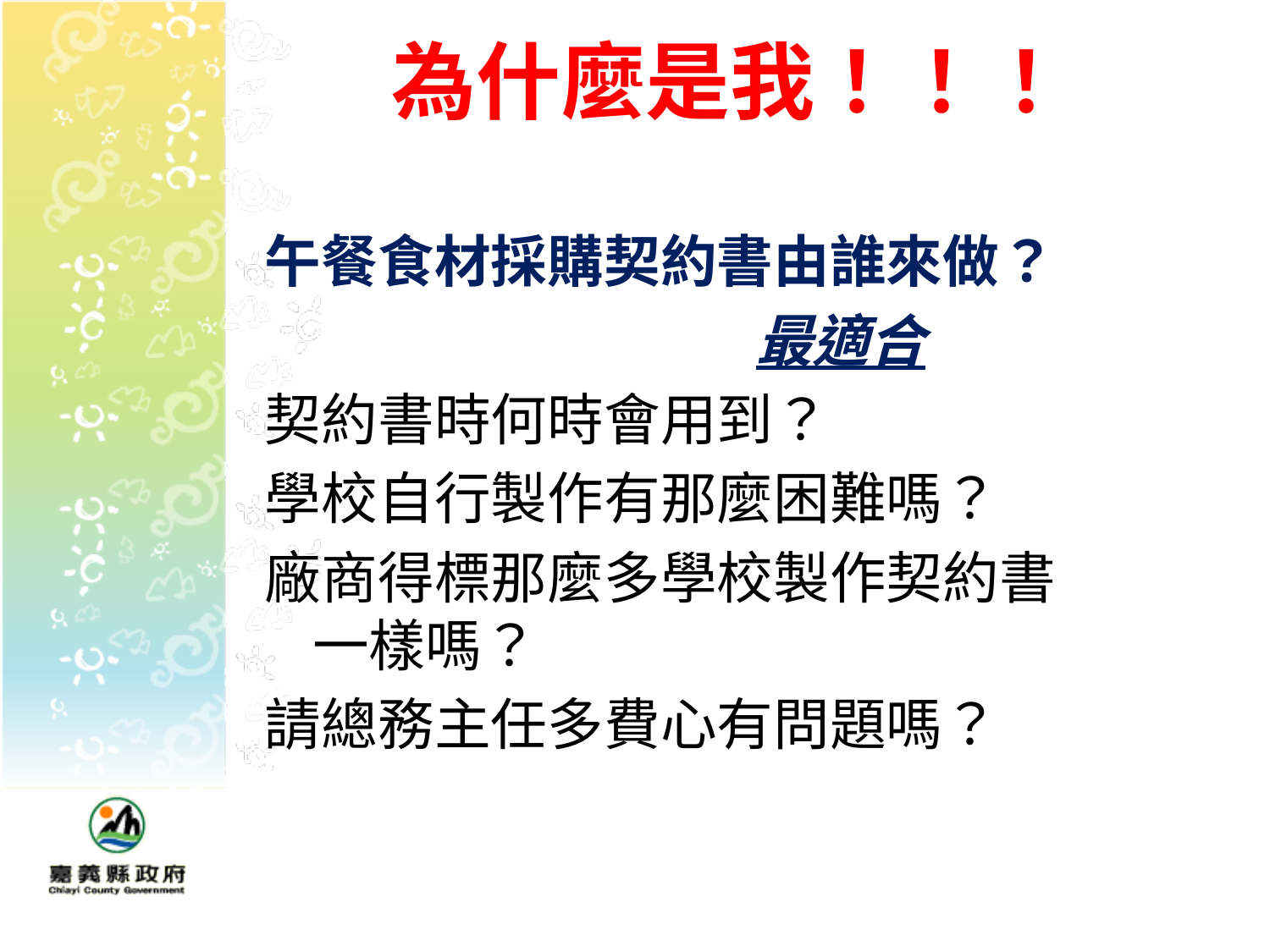

# 為什麼是我！！！
午餐食材採購契約書由誰來做？
                                     最適合
契約書時何時會用到？
學校自行製作有那麼困難嗎？
廠商得標那麼多學校製作契約書一樣嗎？
請總務主任多費心有問題嗎？